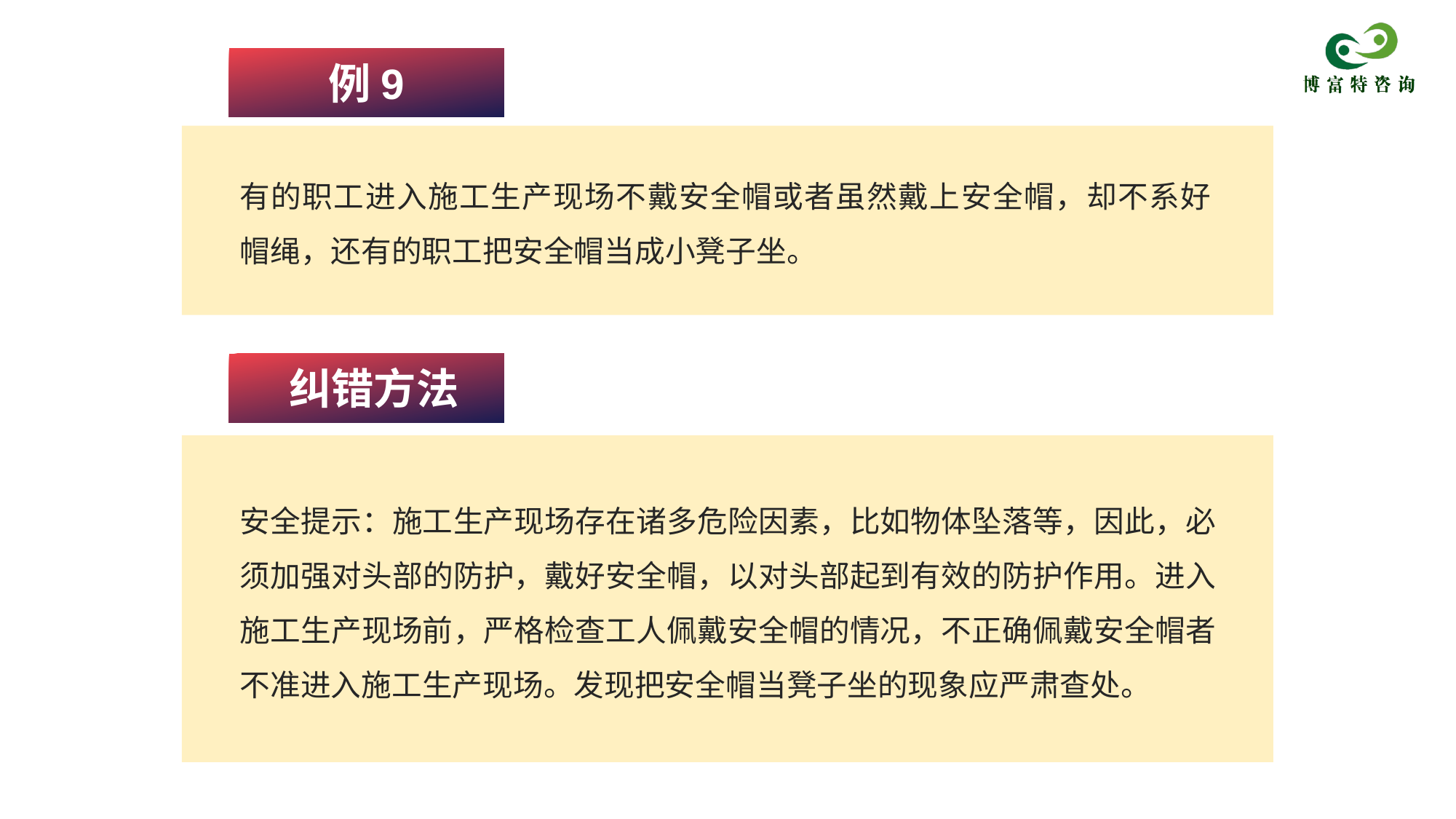

例9

有的职工进入施工生产现场不戴安全帽或者虽然戴上安全帽，却不系好帽绳，还有的职工把安全帽当成小凳子坐。

纠错方法

安全提示：施工生产现场存在诸多危险因素，比如物体坠落等，因此，必须加强对头部的防护，戴好安全帽，以对头部起到有效的防护作用。进入施工生产现场前，严格检查工人佩戴安全帽的情况，不正确佩戴安全帽者不准进入施工生产现场。发现把安全帽当凳子坐的现象应严肃查处。